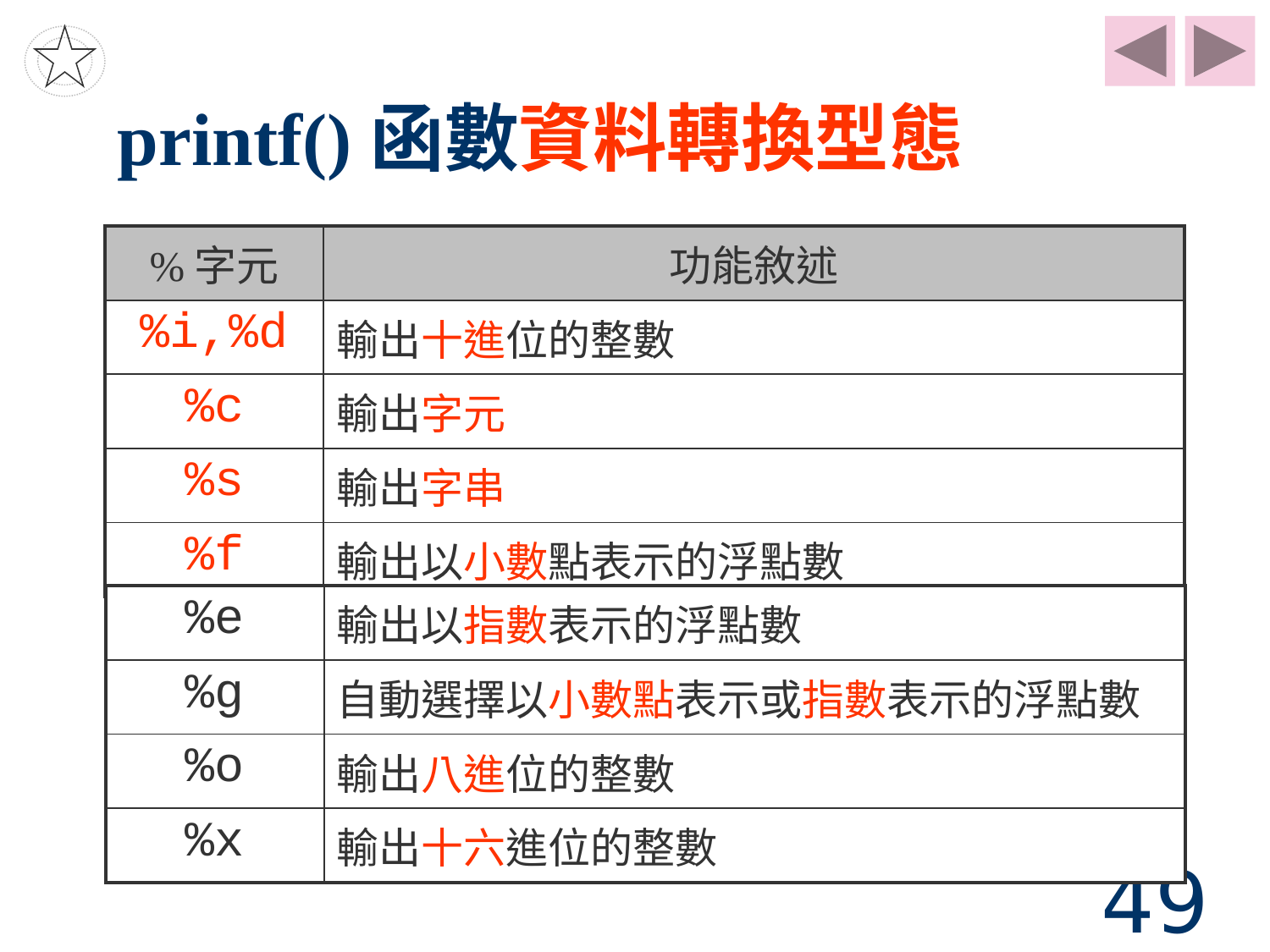

# printf()函數資料轉換型態
| %字元 | 功能敘述 |
| --- | --- |
| %i,%d | 輸出十進位的整數 |
| %c | 輸出字元 |
| %s | 輸出字串 |
| %f | 輸出以小數點表示的浮點數 |
| %e | 輸出以指數表示的浮點數 |
| --- | --- |
| %g | 自動選擇以小數點表示或指數表示的浮點數 |
| %o | 輸出八進位的整數 |
| %x | 輸出十六進位的整數 |
49